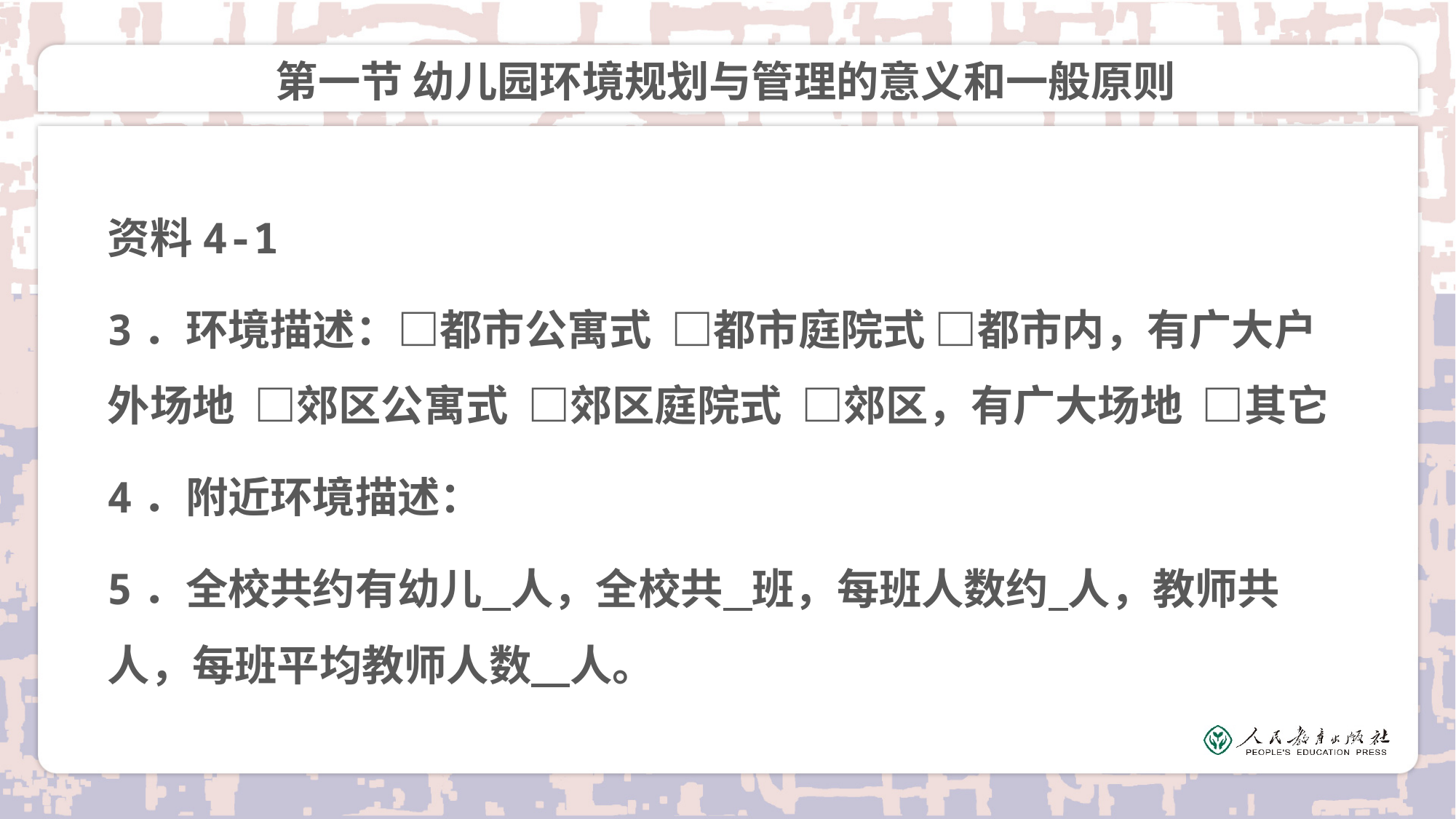

# 第一节 幼儿园环境规划与管理的意义和一般原则
资料4-1
3．环境描述：□都市公寓式  □都市庭院式 □都市内，有广大户外场地  □郊区公寓式  □郊区庭院式  □郊区，有广大场地  □其它
4．附近环境描述：
5．全校共约有幼儿   人，全校共   班，每班人数约  人，教师共  人，每班平均教师人数    人。